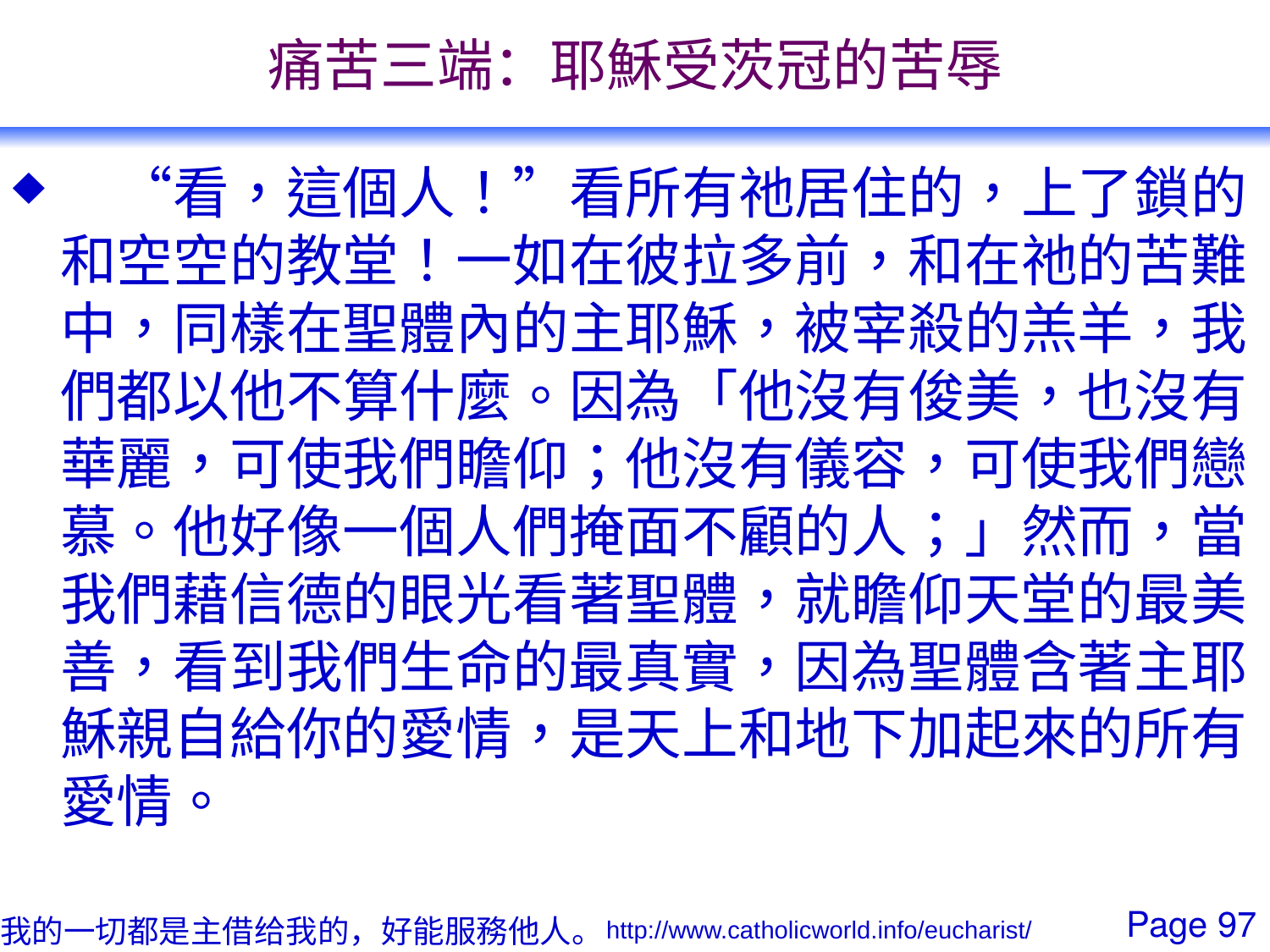

# 痛苦三端：耶穌受茨冠的苦辱
　“看，這個人！”看所有祂居住的，上了鎖的和空空的教堂！一如在彼拉多前，和在祂的苦難中，同樣在聖體內的主耶穌，被宰殺的羔羊，我們都以他不算什麼。因為「他沒有俊美，也沒有華麗，可使我們瞻仰；他沒有儀容，可使我們戀慕。他好像一個人們掩面不顧的人；」然而，當我們藉信德的眼光看著聖體，就瞻仰天堂的最美善，看到我們生命的最真實，因為聖體含著主耶穌親自給你的愛情，是天上和地下加起來的所有愛情。